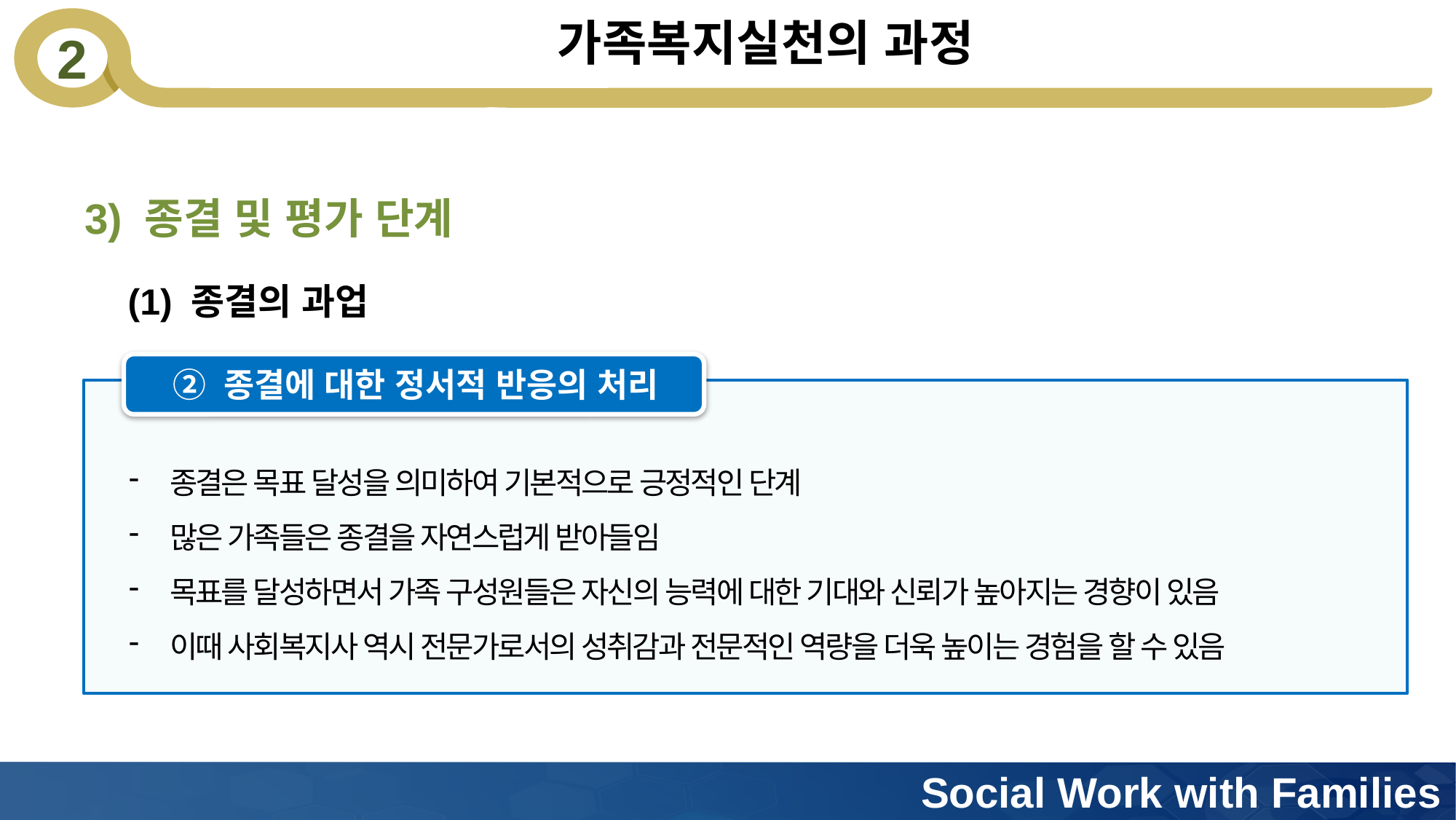

# 가족복지실천의 과정
3) 종결 및 평가 단계
(1) 종결의 과업

② 종결에 대한 정서적 반응의 처리

종결은 목표 달성을 의미하여 기본적으로 긍정적인 단계
많은 가족들은 종결을 자연스럽게 받아들임
목표를 달성하면서 가족 구성원들은 자신의 능력에 대한 기대와 신뢰가 높아지는 경향이 있음
이때 사회복지사 역시 전문가로서의 성취감과 전문적인 역량을 더욱 높이는 경험을 할 수 있음